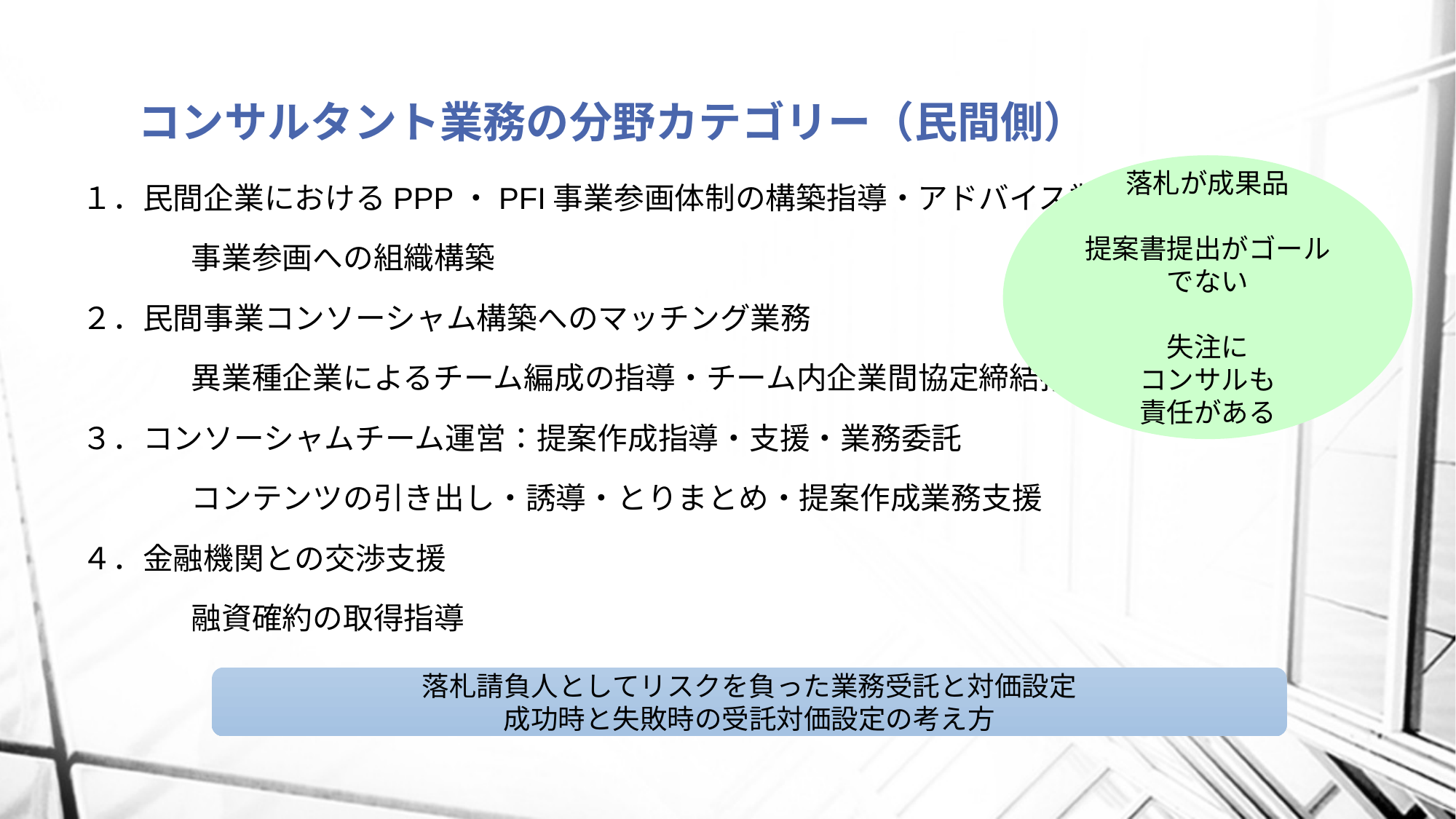

# コンサルタント業務の分野カテゴリー（民間側）
落札が成果品

提案書提出がゴールでない

失注に
コンサルも
責任がある
１．民間企業におけるPPP・PFI事業参画体制の構築指導・アドバイス業務
	事業参画への組織構築
２．民間事業コンソーシャム構築へのマッチング業務
	異業種企業によるチーム編成の指導・チーム内企業間協定締結指導
３．コンソーシャムチーム運営：提案作成指導・支援・業務委託
	コンテンツの引き出し・誘導・とりまとめ・提案作成業務支援
４．金融機関との交渉支援
	融資確約の取得指導

落札請負人としてリスクを負った業務受託と対価設定
成功時と失敗時の受託対価設定の考え方